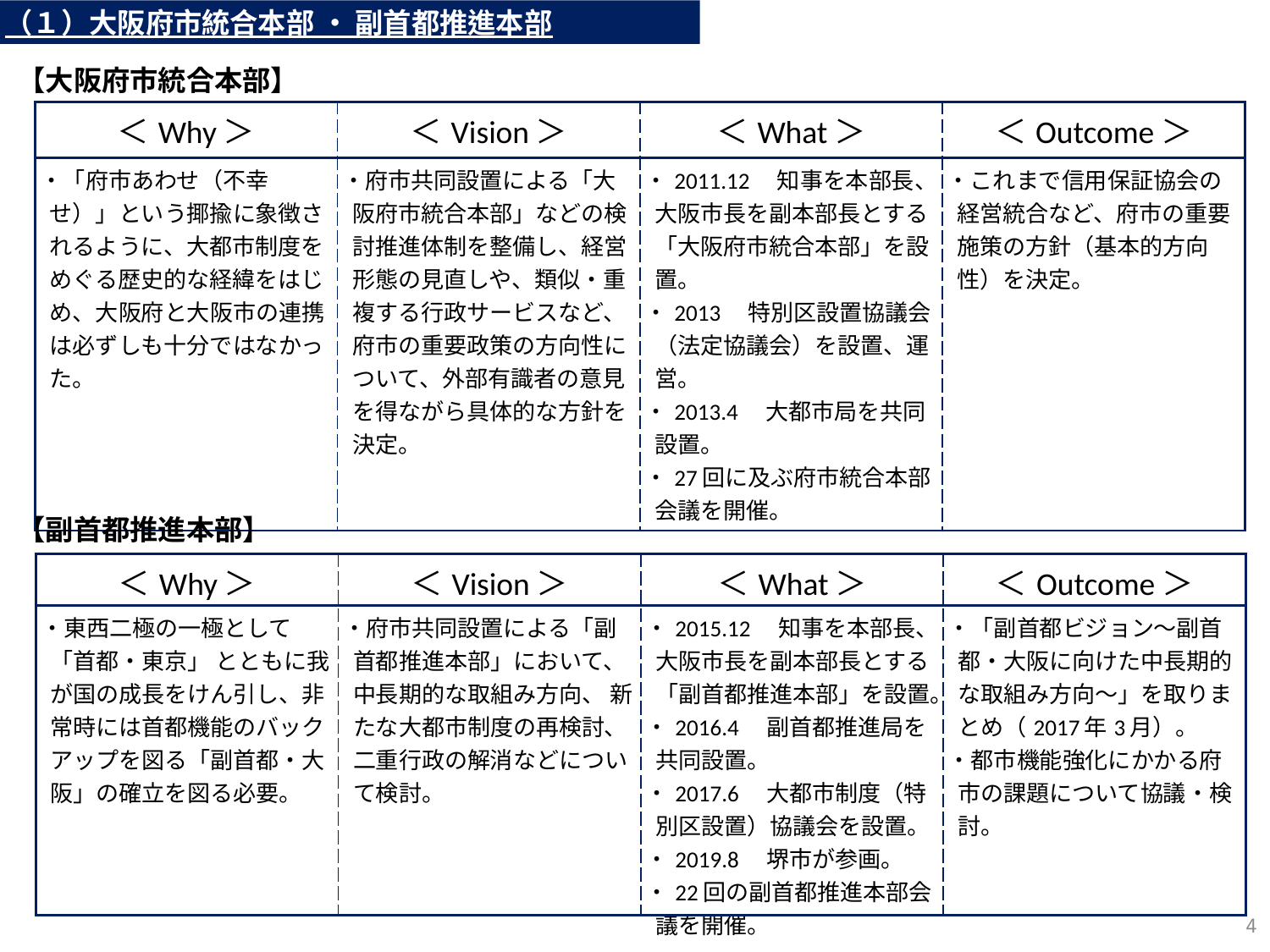

（１）大阪府市統合本部 ・ 副首都推進本部
【大阪府市統合本部】
| ＜Why＞ | ＜Vision＞ | ＜What＞ | ＜Outcome＞ |
| --- | --- | --- | --- |
| ・「府市あわせ（不幸せ）」という揶揄に象徴されるように、大都市制度をめぐる歴史的な経緯をはじめ、大阪府と大阪市の連携は必ずしも十分ではなかった。 | ・府市共同設置による「大阪府市統合本部」などの検討推進体制を整備し、経営形態の見直しや、類似・重複する行政サービスなど、府市の重要政策の方向性について、外部有識者の意見を得ながら具体的な方針を決定。 | ・2011.12　知事を本部長、大阪市長を副本部長とする「大阪府市統合本部」を設置。 ・2013　特別区設置協議会（法定協議会）を設置、運営。 ・2013.4　大都市局を共同設置。 ・27回に及ぶ府市統合本部会議を開催。 | ・これまで信用保証協会の経営統合など、府市の重要施策の方針（基本的方向性）を決定。 |
【副首都推進本部】
| ＜Why＞ | ＜Vision＞ | ＜What＞ | ＜Outcome＞ |
| --- | --- | --- | --- |
| ・東西二極の一極として「首都・東京」 とともに我が国の成長をけん引し、非常時には首都機能のバックアップを図る「副首都・大阪」の確立を図る必要。 | ・府市共同設置による「副首都推進本部」において、中長期的な取組み方向、 新たな大都市制度の再検討、二重行政の解消などについて検討。 | ・2015.12　知事を本部長、大阪市長を副本部長とする「副首都推進本部」を設置。 ・2016.4　副首都推進局を共同設置。 ・2017.6　大都市制度（特別区設置）協議会を設置。 ・2019.8　堺市が参画。 ・22回の副首都推進本部会議を開催。 | ・「副首都ビジョン～副首都・大阪に向けた中長期的な取組み方向～」を取りまとめ（2017年3月）。 ・都市機能強化にかかる府市の課題について協議・検討。 |
4